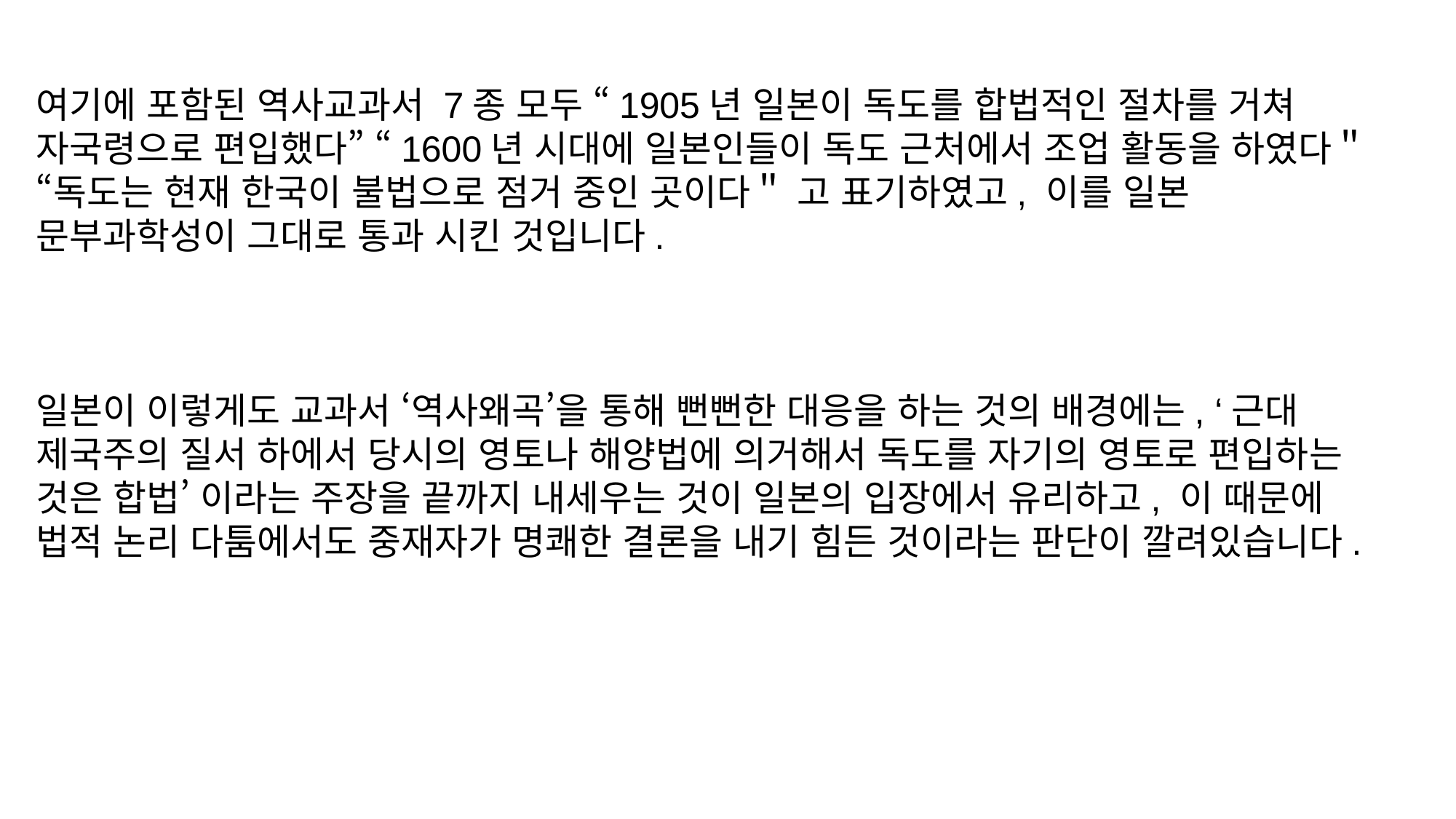

여기에 포함된 역사교과서 7종 모두 “1905년 일본이 독도를 합법적인 절차를 거쳐 자국령으로 편입했다” “1600년 시대에 일본인들이 독도 근처에서 조업 활동을 하였다＂ “독도는 현재 한국이 불법으로 점거 중인 곳이다＂ 고 표기하였고, 이를 일본 문부과학성이 그대로 통과 시킨 것입니다.

일본이 이렇게도 교과서 ‘역사왜곡’을 통해 뻔뻔한 대응을 하는 것의 배경에는, ‘근대 제국주의 질서 하에서 당시의 영토나 해양법에 의거해서 독도를 자기의 영토로 편입하는 것은 합법’ 이라는 주장을 끝까지 내세우는 것이 일본의 입장에서 유리하고, 이 때문에 법적 논리 다툼에서도 중재자가 명쾌한 결론을 내기 힘든 것이라는 판단이 깔려있습니다.